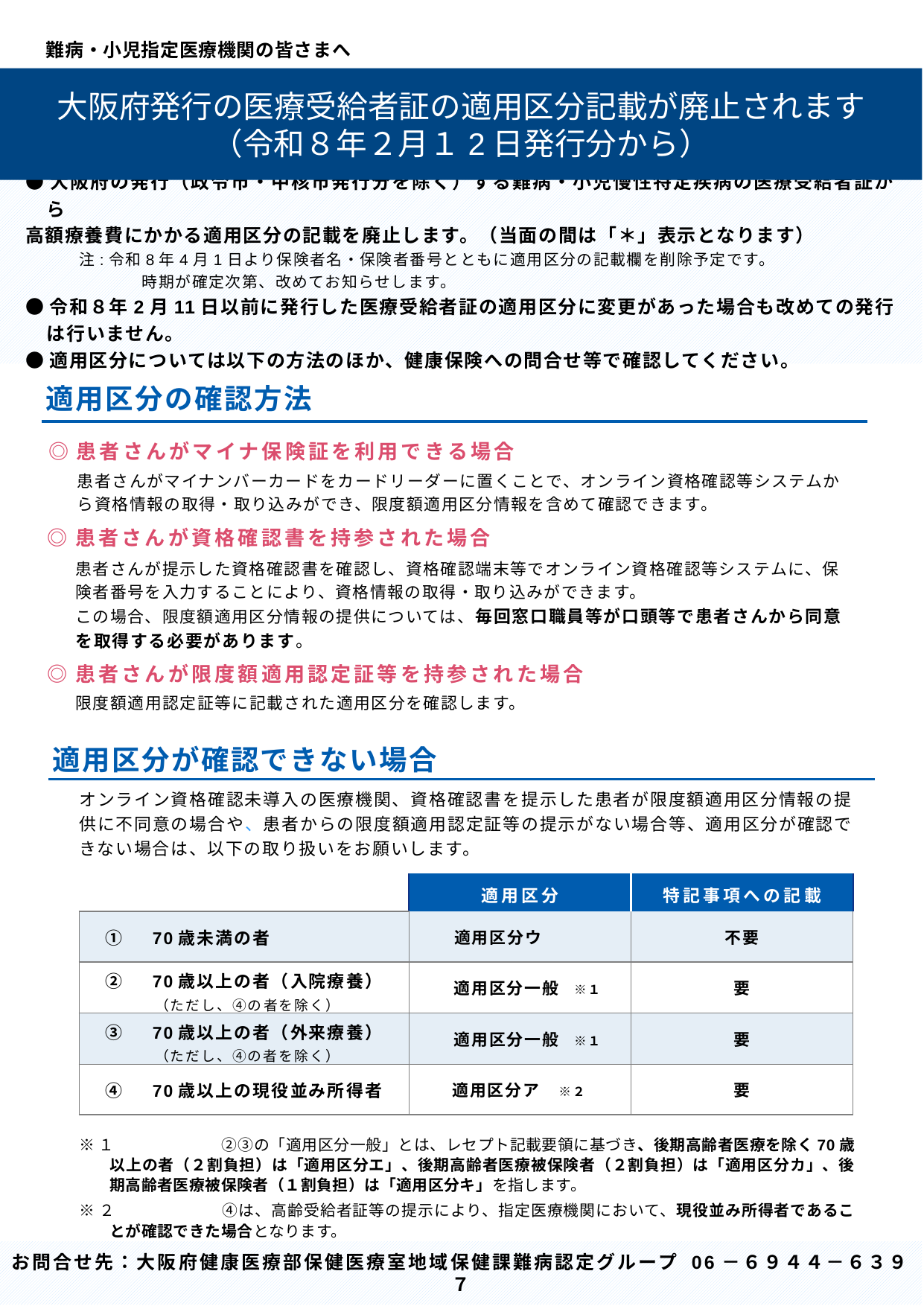

難病・小児指定医療機関の皆さまへ
大阪府発行の医療受給者証の適用区分記載が廃止されます
（令和８年２月１2日発行分から）
●大阪府の発行（政令市・中核市発行分を除く）する難病・小児慢性特定疾病の医療受給者証から
高額療養費にかかる適用区分の記載を廃止します。（当面の間は「＊」表示となります）
    　   注:令和8年4月1日より保険者名・保険者番号とともに適用区分の記載欄を削除予定です。
　　　　　　　時期が確定次第、改めてお知らせします。
●令和８年2月11日以前に発行した医療受給者証の適用区分に変更があった場合も改めての発行は行いません。
●適用区分については以下の方法のほか、健康保険への問合せ等で確認してください。

適用区分の確認方法
◎患者さんがマイナ保険証を利用できる場合
患者さんがマイナンバーカードをカードリーダーに置くことで、オンライン資格確認等システムから資格情報の取得・取り込みができ、限度額適用区分情報を含めて確認できます。
◎患者さんが資格確認書を持参された場合
患者さんが提示した資格確認書を確認し、資格確認端末等でオンライン資格確認等システムに、保険者番号を入力することにより、資格情報の取得・取り込みができます。
この場合、限度額適用区分情報の提供については、毎回窓口職員等が口頭等で患者さんから同意を取得する必要があります。
◎患者さんが限度額適用認定証等を持参された場合
限度額適用認定証等に記載された適用区分を確認します。
適用区分が確認できない場合
オンライン資格確認未導入の医療機関、資格確認書を提示した患者が限度額適用区分情報の提供に不同意の場合や、患者からの限度額適用認定証等の提示がない場合等、適用区分が確認できない場合は、以下の取り扱いをお願いします。
|  | 適用区分 | 特記事項への記載 |
| --- | --- | --- |
| ①　70歳未満の者 | 適用区分ウ | 不要 |
| ②　70歳以上の者（入院療養） 　　　（ただし、④の者を除く） | 適用区分一般　※１ | 要 |
| ③　70歳以上の者（外来療養） 　　　（ただし、④の者を除く） | 適用区分一般　※１ | 要 |
| ④　70歳以上の現役並み所得者 | 適用区分ア　※２ | 要 |
※１	②③の「適用区分一般」とは、レセプト記載要領に基づき、後期高齢者医療を除く70歳以上の者（２割負担）は「適用区分エ」、後期高齢者医療被保険者（２割負担）は「適用区分カ」、後期高齢者医療被保険者（１割負担）は「適用区分キ」を指します。
※２	④は、高齢受給者証等の提示により、指定医療機関において、現役並み所得者であることが確認できた場合となります。
お問合せ先：大阪府健康医療部保健医療室地域保健課難病認定グループ 06－６９４４－６３９７